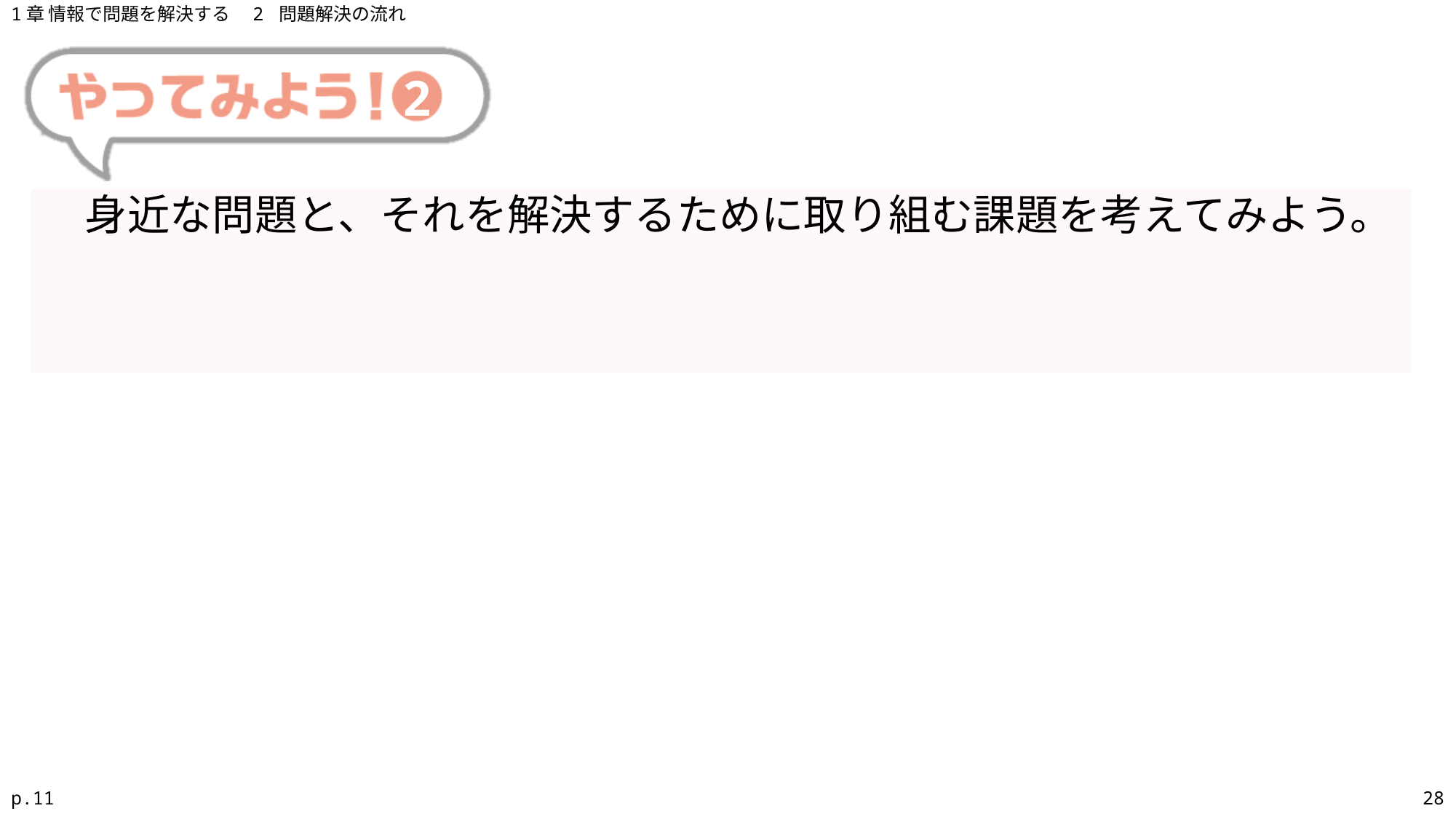

1章 情報で問題を解決する　2 問題解決の流れ
# 2
　身近な問題と、それを解決するために取り組む課題を考えてみよう。
p.11
28